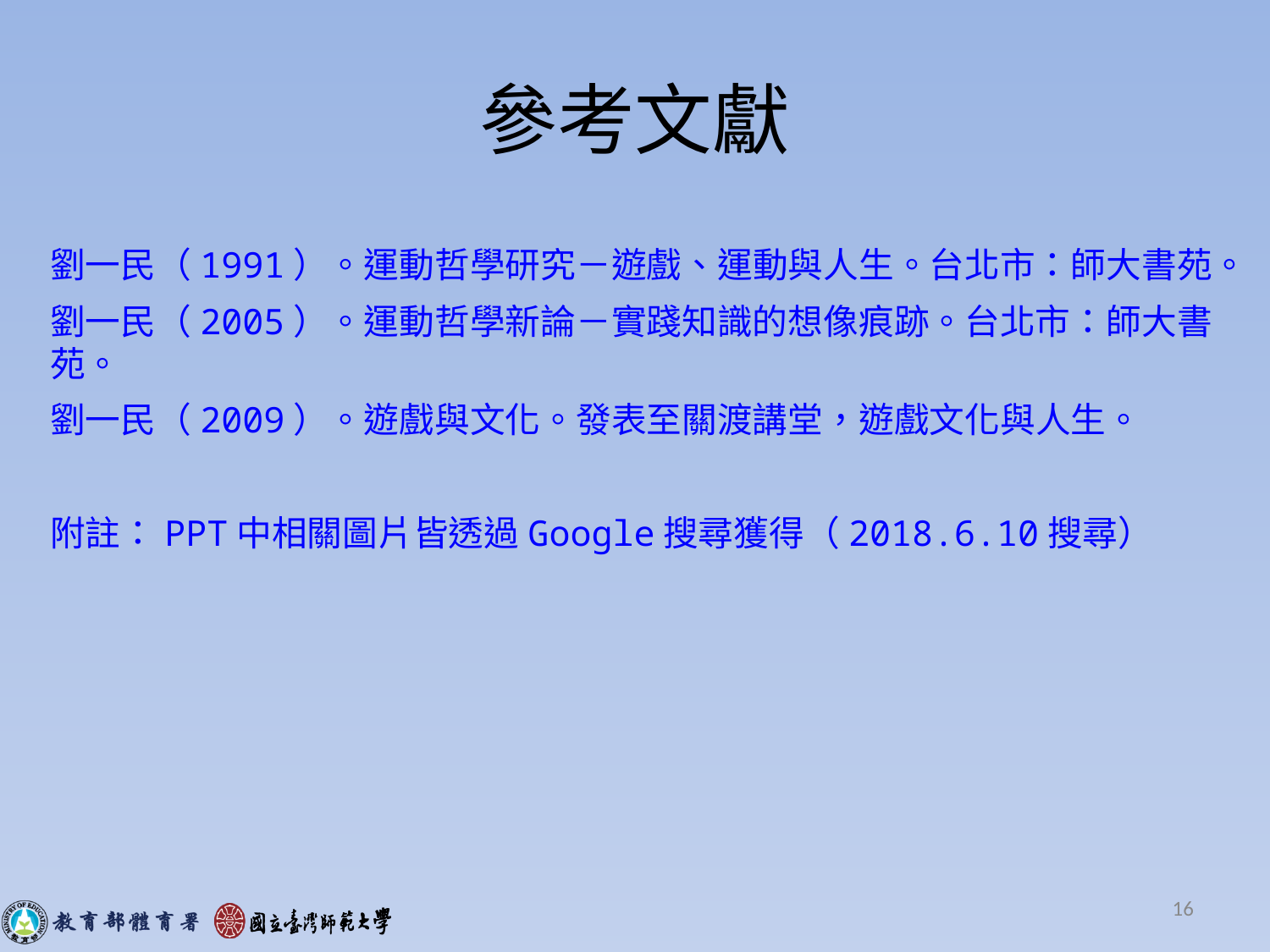

# 參考文獻
劉一民（1991）。運動哲學研究－遊戲、運動與人生。台北市：師大書苑。
劉一民（2005）。運動哲學新論－實踐知識的想像痕跡。台北市：師大書苑。
劉一民（2009）。遊戲與文化。發表至關渡講堂，遊戲文化與人生。

附註：PPT中相關圖片皆透過Google搜尋獲得（2018.6.10搜尋）

16